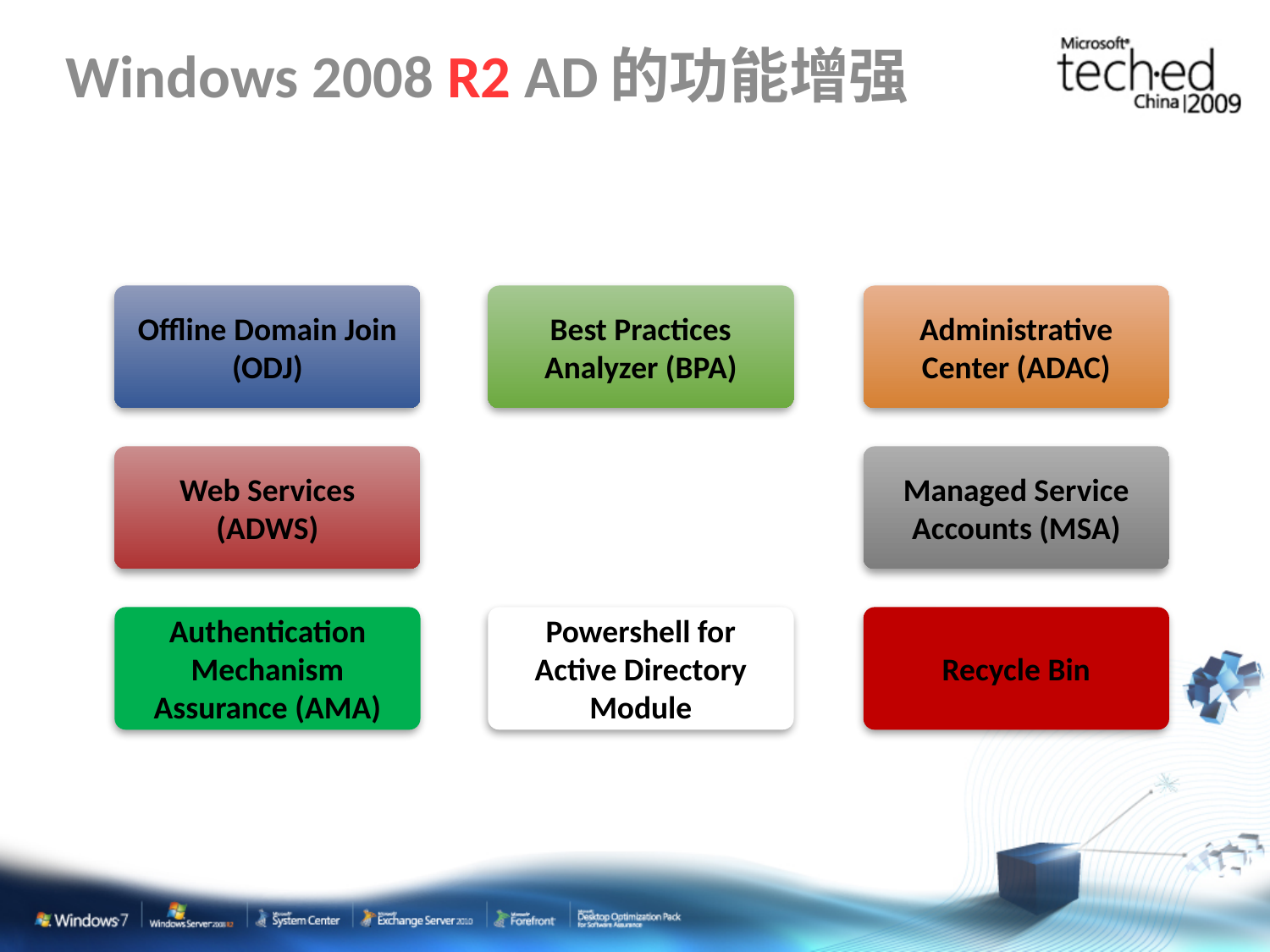

# Windows 2008 R2 AD的功能增强
Offline Domain Join (ODJ)
Best Practices Analyzer (BPA)
Administrative Center (ADAC)
Web Services (ADWS)
Managed Service Accounts (MSA)
Authentication Mechanism Assurance (AMA)
Powershell for Active Directory Module
Recycle Bin